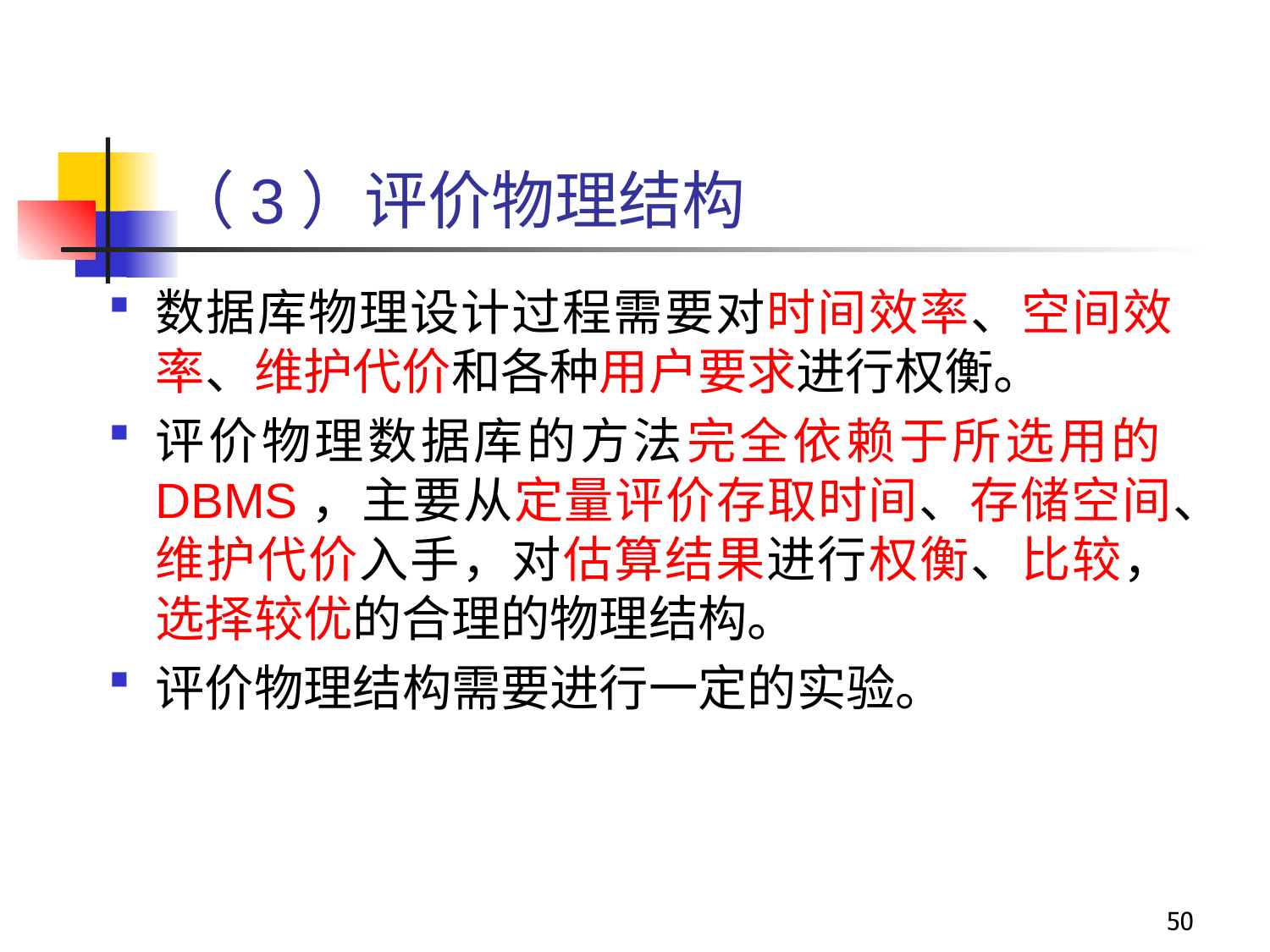

# （3）评价物理结构
数据库物理设计过程需要对时间效率、空间效率、维护代价和各种用户要求进行权衡。
评价物理数据库的方法完全依赖于所选用的DBMS，主要从定量评价存取时间、存储空间、维护代价入手，对估算结果进行权衡、比较，选择较优的合理的物理结构。
评价物理结构需要进行一定的实验。
50